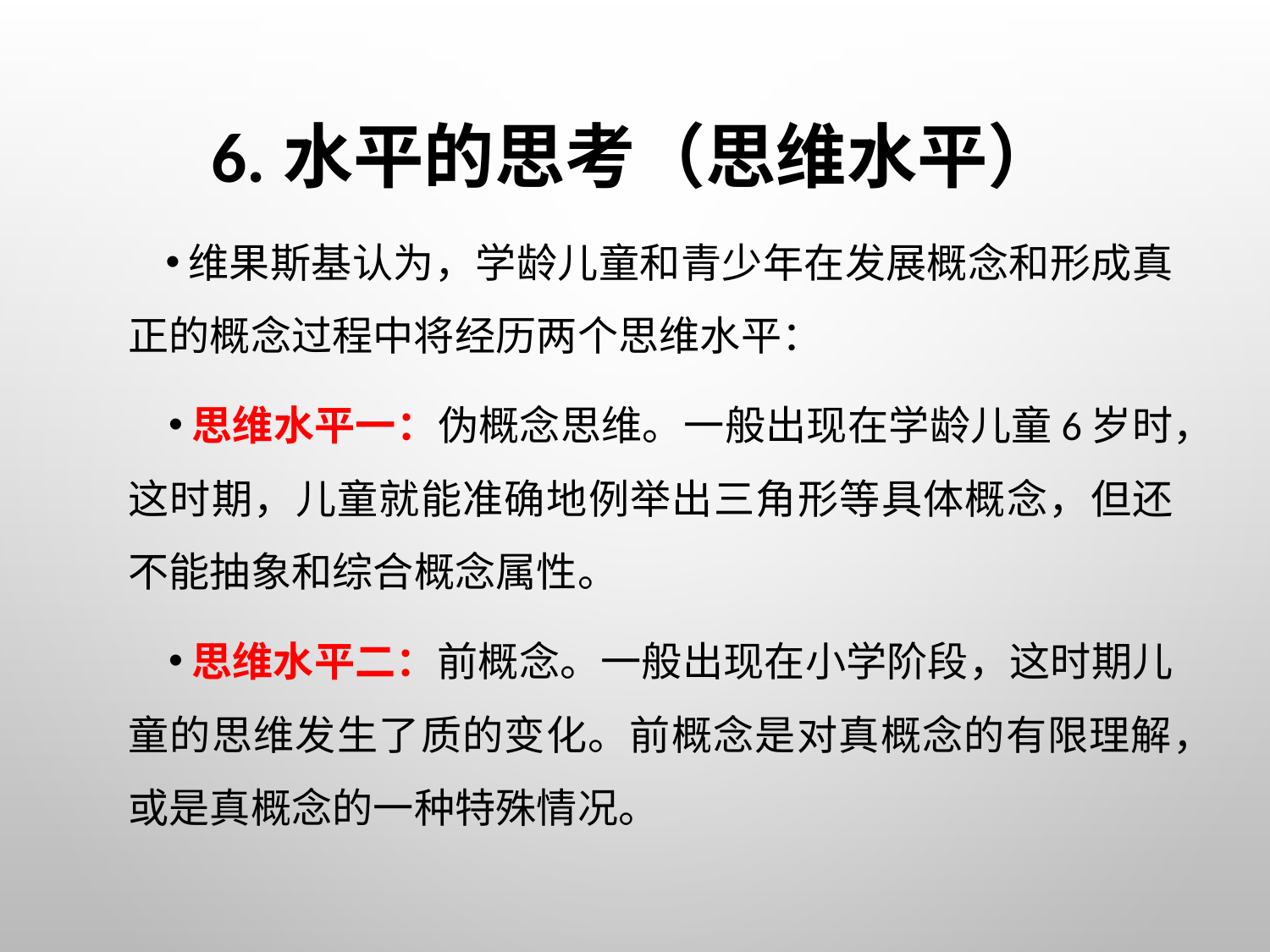

# 6.水平的思考（思维水平）
维果斯基认为，学龄儿童和青少年在发展概念和形成真正的概念过程中将经历两个思维水平：
思维水平一：伪概念思维。一般出现在学龄儿童6岁时，这时期，儿童就能准确地例举出三角形等具体概念，但还不能抽象和综合概念属性。
思维水平二：前概念。一般出现在小学阶段，这时期儿童的思维发生了质的变化。前概念是对真概念的有限理解，或是真概念的一种特殊情况。